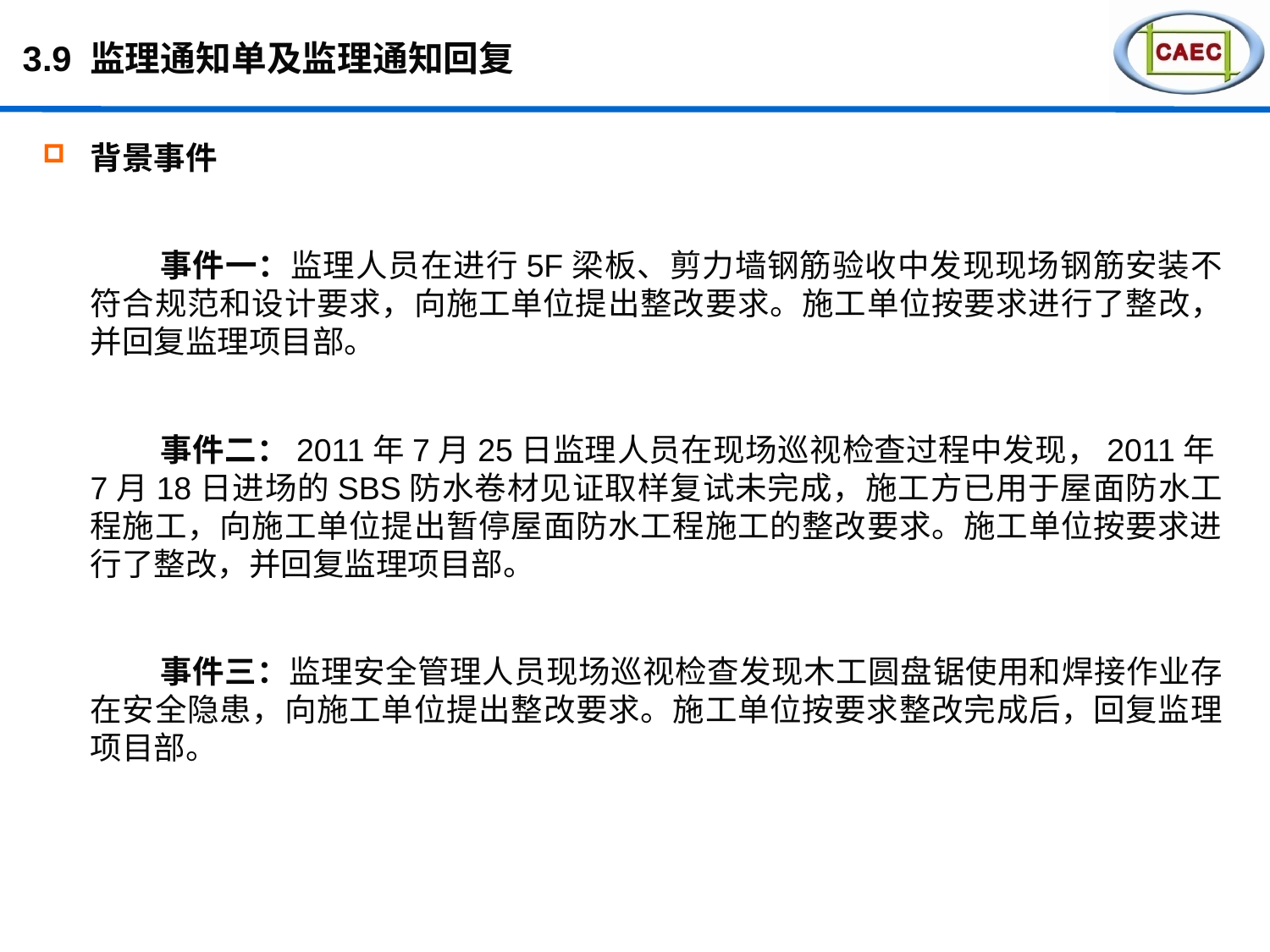

# 3.9 监理通知单及监理通知回复
背景事件

事件一：监理人员在进行5F梁板、剪力墙钢筋验收中发现现场钢筋安装不符合规范和设计要求，向施工单位提出整改要求。施工单位按要求进行了整改，并回复监理项目部。

事件二：2011年7月25日监理人员在现场巡视检查过程中发现，2011年7月18日进场的SBS防水卷材见证取样复试未完成，施工方已用于屋面防水工程施工，向施工单位提出暂停屋面防水工程施工的整改要求。施工单位按要求进行了整改，并回复监理项目部。

事件三：监理安全管理人员现场巡视检查发现木工圆盘锯使用和焊接作业存在安全隐患，向施工单位提出整改要求。施工单位按要求整改完成后，回复监理项目部。